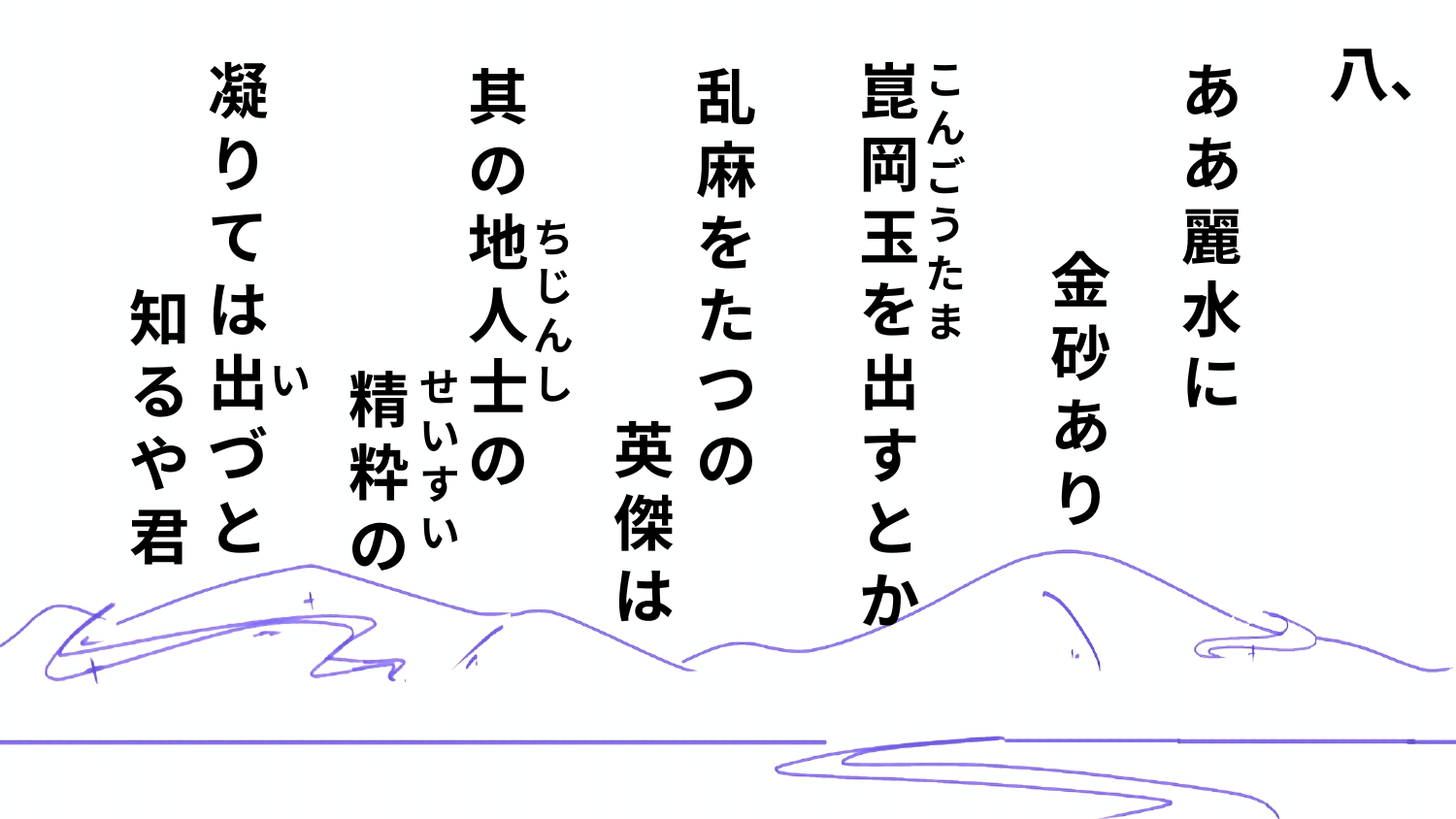

八、
こんごうたま
凝りては出づと
崑岡玉を出すとか

ああ麗水に

其の地人士の
乱麻をたつの

ちじんし
金砂あり
知るや君
い
せいすい
精粋の
英傑は